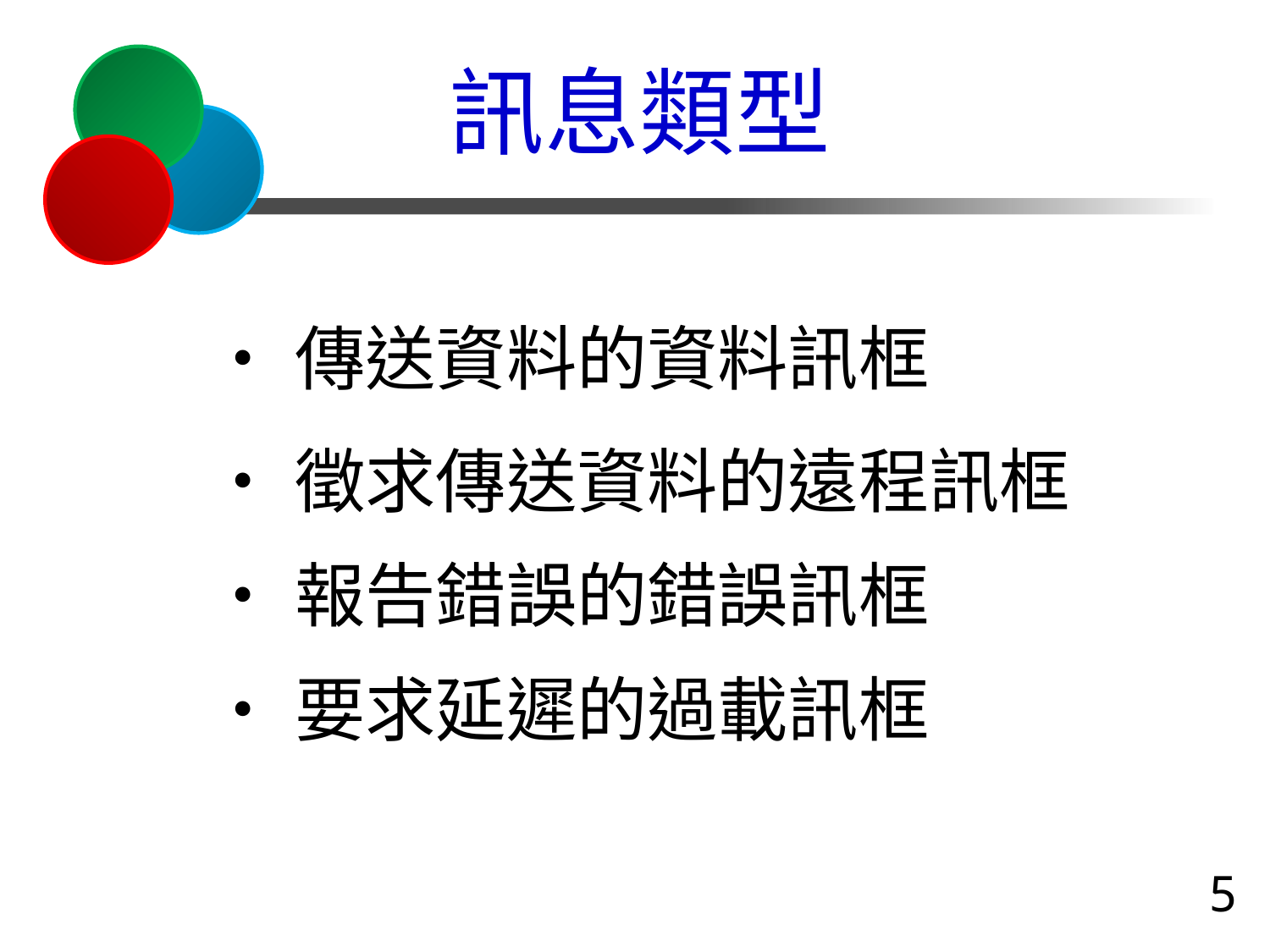

訊息類型

‧傳送資料的資料訊框

‧徵求傳送資料的遠程訊框

‧報告錯誤的錯誤訊框

‧要求延遲的過載訊框
5